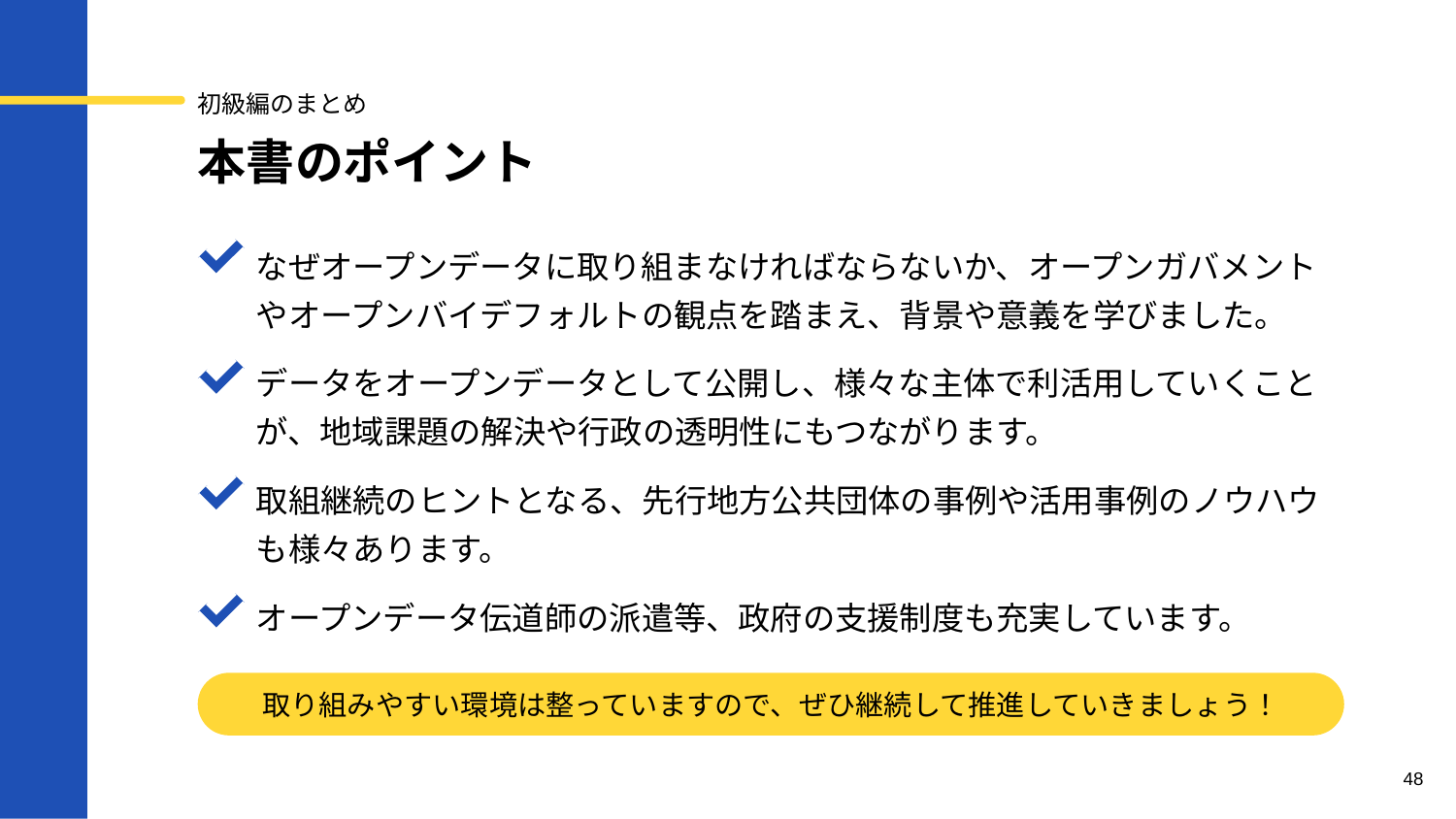

初級編のまとめ
# 本書のポイント

なぜオープンデータに取り組まなければならないか、オープンガバメントやオープンバイデフォルトの観点を踏まえ、背景や意義を学びました。
データをオープンデータとして公開し、様々な主体で利活用していくことが、地域課題の解決や行政の透明性にもつながります。
取組継続のヒントとなる、先行地方公共団体の事例や活用事例のノウハウも様々あります。
オープンデータ伝道師の派遣等、政府の支援制度も充実しています。

取り組みやすい環境は整っていますので、ぜひ継続して推進していきましょう！
48